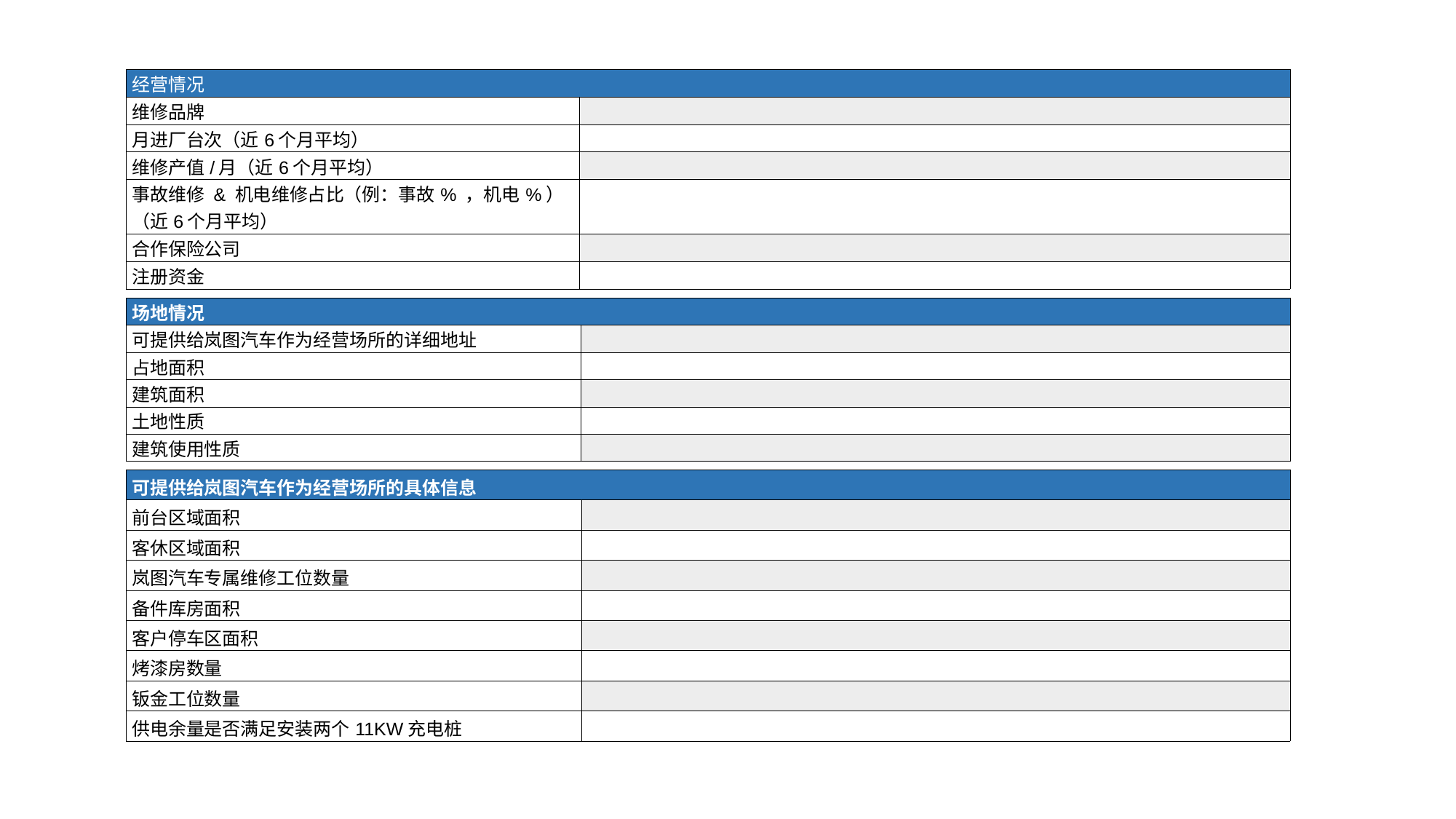

| 经营情况 |  |
| --- | --- |
| 维修品牌 |  |
| 月进厂台次（近6个月平均） |  |
| 维修产值/月（近6个月平均） |  |
| 事故维修 & 机电维修占比（例：事故% ，机电%）（近6个月平均） |  |
| 合作保险公司 |  |
| 注册资金 |  |
| 场地情况 |  |
| --- | --- |
| 可提供给岚图汽车作为经营场所的详细地址 |  |
| 占地面积 |  |
| 建筑面积 |  |
| 土地性质 |  |
| 建筑使用性质 |  |
| 可提供给岚图汽车作为经营场所的具体信息 |  |
| --- | --- |
| 前台区域面积 |  |
| 客休区域面积 |  |
| 岚图汽车专属维修工位数量 |  |
| 备件库房面积 |  |
| 客户停车区面积 |  |
| 烤漆房数量 |  |
| 钣金工位数量 |  |
| 供电余量是否满足安装两个11KW充电桩 |  |